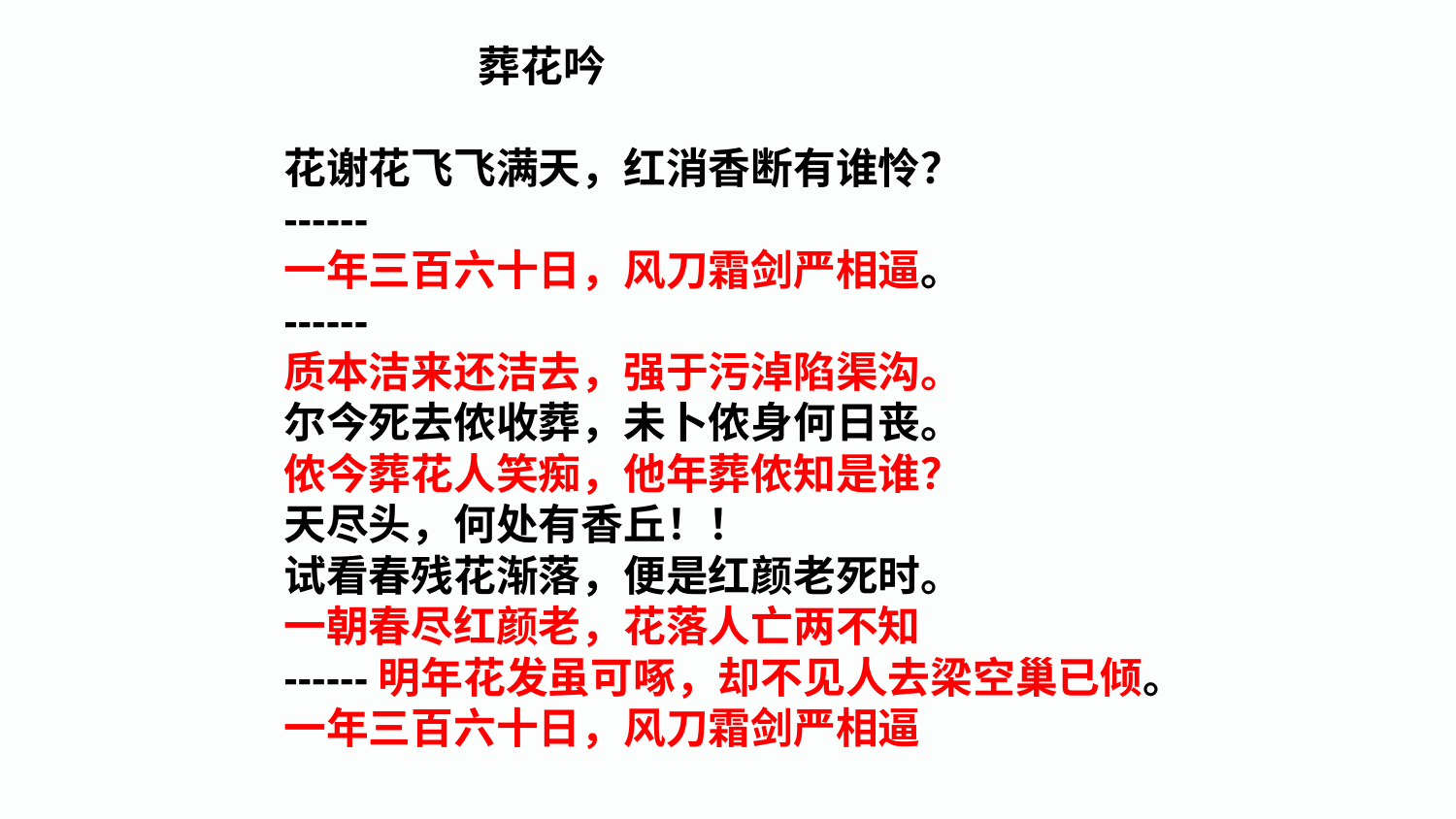

葬花吟

花谢花飞飞满天，红消香断有谁怜？
------
一年三百六十日，风刀霜剑严相逼。
------
质本洁来还洁去，强于污淖陷渠沟。
尔今死去侬收葬，未卜侬身何日丧。
侬今葬花人笑痴，他年葬侬知是谁？
天尽头，何处有香丘！！
试看春残花渐落，便是红颜老死时。
一朝春尽红颜老，花落人亡两不知
------明年花发虽可啄，却不见人去梁空巢已倾。
一年三百六十日，风刀霜剑严相逼